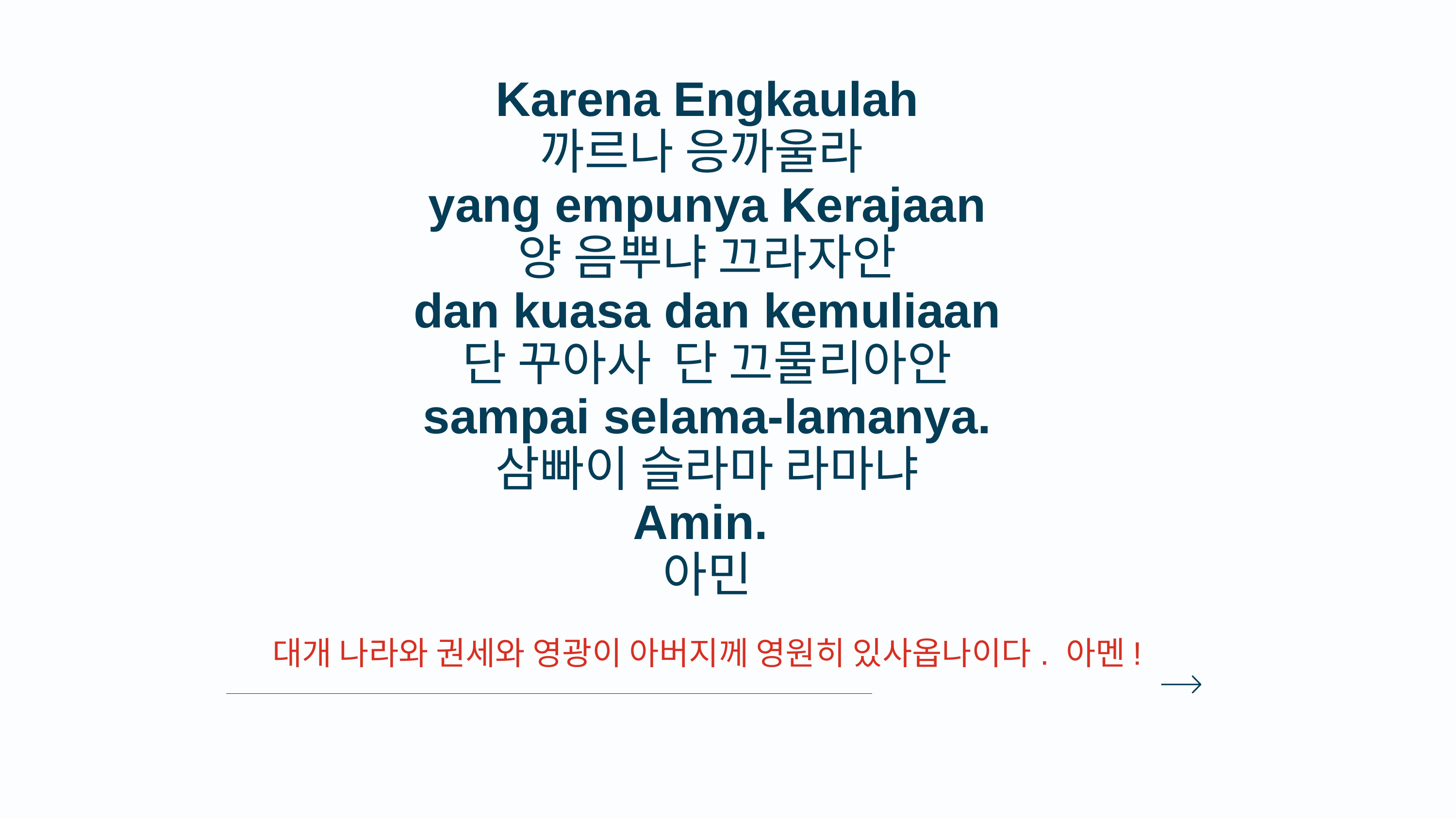

Karena Engkaulah
까르나 응까울라
yang empunya Kerajaan
양 음뿌냐 끄라자안
dan kuasa dan kemuliaan
단 꾸아사  단 끄물리아안
sampai selama-lamanya.
삼빠이 슬라마 라마냐
Amin.
아민

대개 나라와 권세와 영광이 아버지께 영원히 있사옵나이다. 아멘!